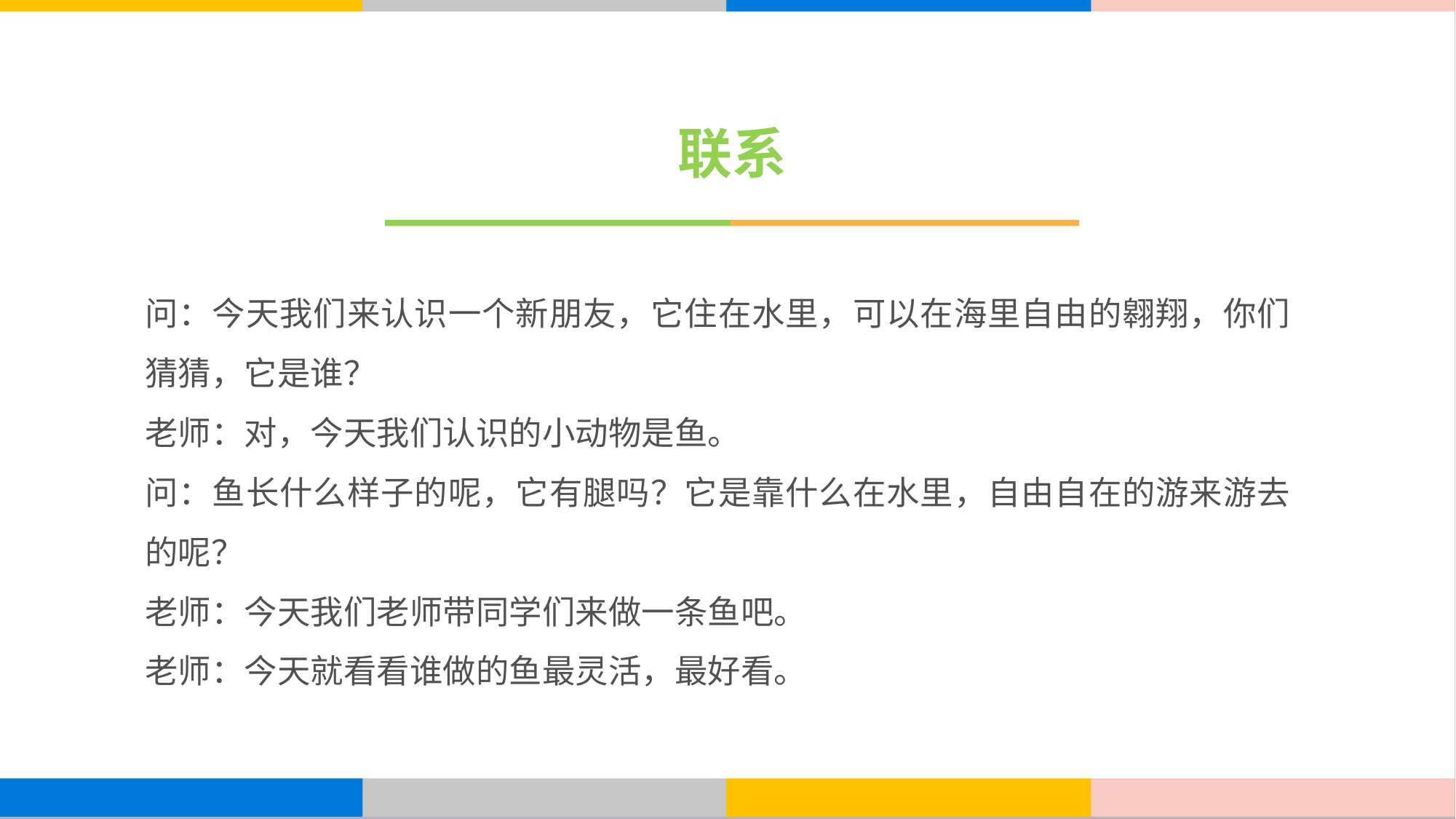

# 联系
问：今天我们来认识一个新朋友，它住在水里，可以在海里自由的翱翔，你们猜猜，它是谁？
老师：对，今天我们认识的小动物是鱼。
问：鱼长什么样子的呢，它有腿吗？它是靠什么在水里，自由自在的游来游去的呢？
老师：今天我们老师带同学们来做一条鱼吧。
老师：今天就看看谁做的鱼最灵活，最好看。